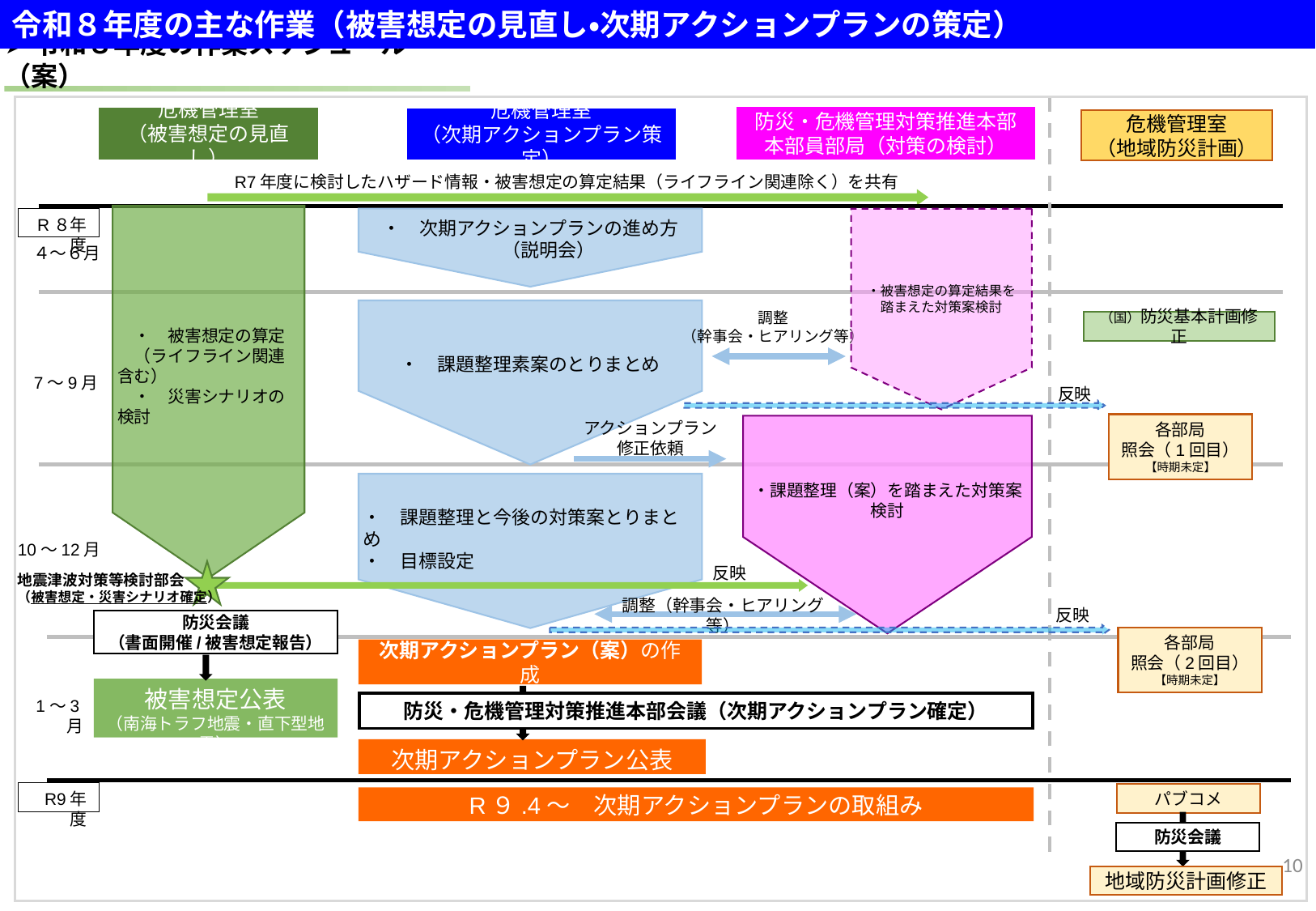

令和８年度の主な作業（被害想定の見直し・次期アクションプランの策定）
令和８年度の主な作業（被害想定の見直し・次期アクションプランの策定）
・　次期アクションプランの進め方
　　（説明会）
➤令和８年度の作業スケジュール（案）

防災・危機管理対策推進本部
本部員部局（対策の検討）
危機管理室
（被害想定の見直し）
危機管理室
（次期アクションプラン策定）
危機管理室
（地域防災計画）
R7年度に検討したハザード情報・被害想定の算定結果（ライフライン関連除く）を共有

R８年度
・　課題整理素案のとりまとめ
・被害想定の算定結果を
踏まえた対策案検討
４～６月
　・　被害想定の算定
　（ライフライン関連含む）
　・　災害シナリオの検討
調整
（幹事会・ヒアリング等）
（国）防災基本計画修正
7～9月
反映
・　課題整理と今後の対策案とりまとめ
・　目標設定
・課題整理（案）を踏まえた対策案検討

アクションプラン
修正依頼
各部局
照会（1回目）
【時期未定】
10～12月
反映

地震津波対策等検討部会
（被害想定・災害シナリオ確定）

調整（幹事会・ヒアリング等）
反映
防災会議
（書面開催/被害想定報告）

各部局
照会（2回目）
【時期未定】
次期アクションプラン（案）の作成

被害想定公表
（南海トラフ地震・直下型地震）

1～3月
防災・危機管理対策推進本部会議（次期アクションプラン確定）
次期アクションプラン公表
R9年度
パブコメ
R９.4～　次期アクションプランの取組み

防災会議
10
地域防災計画修正